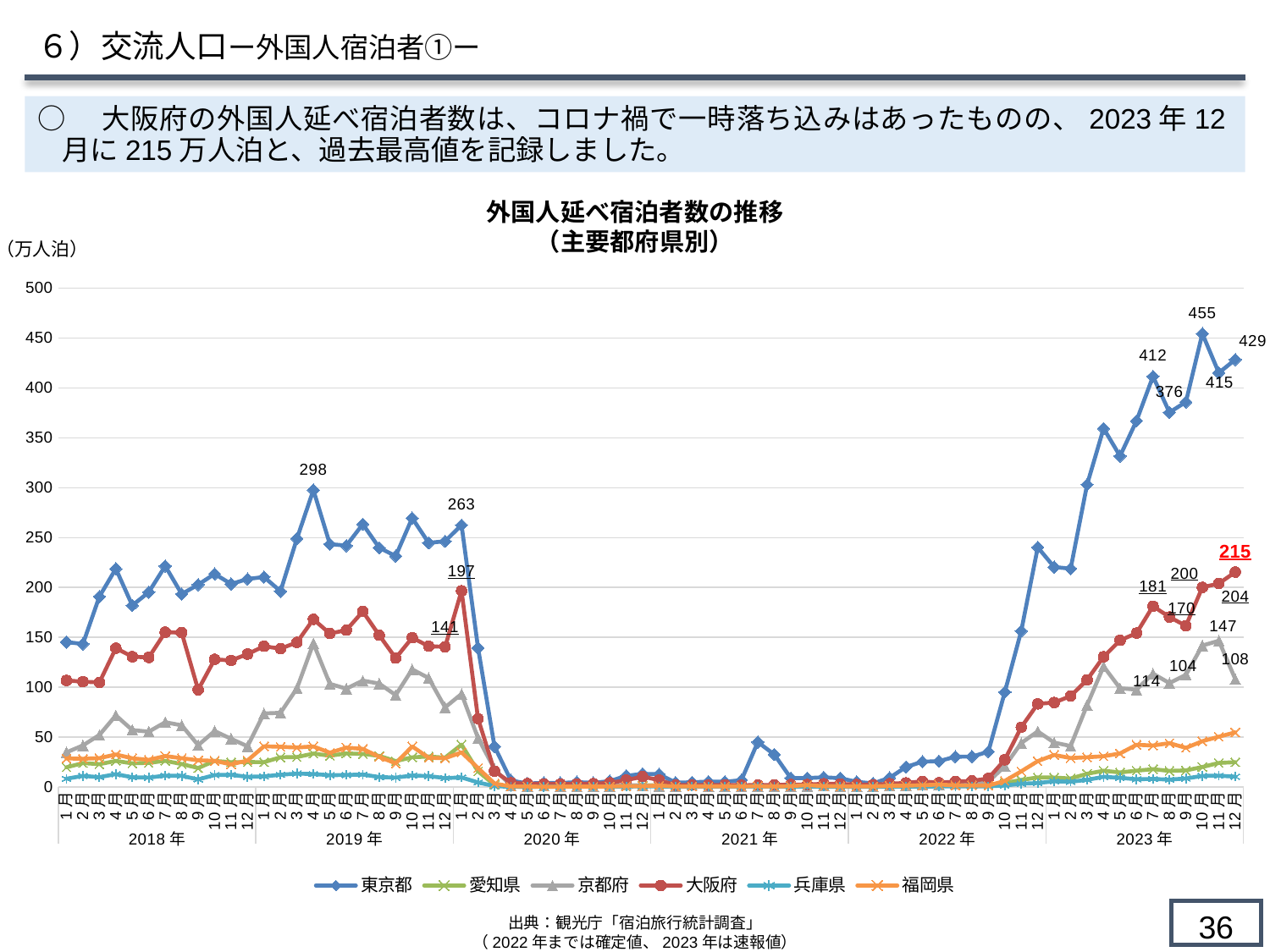

６）交流人口ー外国人宿泊者①ー
○　大阪府の外国人延べ宿泊者数は、コロナ禍で一時落ち込みはあったものの、2023年12月に215万人泊と、過去最高値を記録しました。
外国人延べ宿泊者数の推移
（主要都府県別）
（万人泊）

### Chart

| Category | 東京都 | 愛知県 | 京都府 | 大阪府 | 兵庫県 | 福岡県 |
|---|---|---|---|---|---|---|
| 1月 | 145.292 | 19.74 | 34.722 | 106.815 | 8.288 | 28.616 |
| 2月 | 143.374 | 23.962 | 41.666 | 105.603 | 11.13 | 28.309 |
| 3月 | 190.954 | 22.932 | 52.152 | 104.841 | 9.909 | 28.946 |
| 4月 | 218.865 | 26.13 | 71.737 | 139.146 | 12.909 | 32.575 |
| 5月 | 182.028 | 23.717 | 57.1 | 130.652 | 9.749 | 28.756 |
| 6月 | 195.299 | 24.246 | 55.47 | 129.889 | 9.428 | 27.227 |
| 7月 | 221.574 | 26.217 | 64.911 | 155.172 | 11.379 | 31.029 |
| 8月 | 193.461 | 23.021 | 61.853 | 154.722 | 11.208 | 28.87 |
| 9月 | 202.854 | 19.008 | 41.956 | 97.467 | 7.572 | 26.812 |
| 10月 | 213.661 | 26.183 | 56.081 | 127.971 | 11.996 | 26.2 |
| 11月 | 203.511 | 24.862 | 48.339 | 126.866 | 12.241 | 22.662 |
| 12月 | 208.579 | 25.004 | 40.788 | 133.271 | 10.184 | 26.65 |
| 1月 | 210.575 | 24.923 | 73.78 | 141.117 | 10.64 | 40.868 |
| 2月 | 196.23 | 29.773 | 74.377 | 138.71 | 12.322 | 40.279 |
| 3月 | 249.089 | 30.015 | 98.888 | 144.993 | 13.464 | 39.588 |
| 4月 | 297.769 | 33.487 | 144.023 | 168.134 | 12.977 | 40.66 |
| 5月 | 243.516 | 31.372 | 103.424 | 153.842 | 11.831 | 34.392 |
| 6月 | 242.018 | 33.649 | 98.55 | 157.272 | 12.098 | 39.468 |
| 7月 | 263.527 | 33.198 | 106.682 | 175.947 | 12.519 | 38.228 |
| 8月 | 239.861 | 31.206 | 103.618 | 152.117 | 9.988 | 30.187 |
| 9月 | 231.584 | 25.957 | 92.161 | 129.196 | 9.421 | 23.699 |
| 10月 | 269.678 | 29.771 | 117.896 | 149.659 | 11.515 | 40.683 |
| 11月 | 244.794 | 30.569 | 109.271 | 141.12 | 10.963 | 29.315 |
| 12月 | 246.425 | 29.431 | 79.835 | 140.511 | 8.947 | 28.83 |
| 1月 | 262.6 | 42.455 | 93.279 | 196.67 | 9.596 | 34.683 |
| 2月 | 139.453 | 15.707 | 49.079 | 68.53 | 4.602 | 18.989 |
| 3月 | 40.628 | 2.12 | 17.895 | 15.92 | 0.869 | 3.555 |
| 4月 | 6.59 | 0.378 | 1.32 | 4.22 | 0.19 | 0.567 |
| 5月 | 3.429 | 0.23 | 0.975 | 3.316 | 0.109 | 0.597 |
| 6月 | 4.228 | 0.388 | 1.322 | 3.095 | 0.159 | 0.243 |
| 7月 | 4.043 | 0.637 | 0.989 | 2.919 | 0.308 | 0.371 |
| 8月 | 4.909 | 0.565 | 0.699 | 3.094 | 0.382 | 0.445 |
| 9月 | 4.179 | 0.497 | 0.648 | 3.307 | 0.355 | 0.428 |
| 10月 | 5.883 | 0.594 | 1.079 | 4.151 | 0.38 | 0.571 |
| 11月 | 11.175 | 0.75 | 2.044 | 6.912 | 0.48 | 0.99 |
| 12月 | 13.208 | 1.694 | 1.512 | 10.341 | 0.575 | 0.897 |
| 1月 | 12.831 | 1.801 | 0.949 | 6.973 | 0.58 | 1.489 |
| 2月 | 4.396 | 0.823 | 0.54 | 1.825 | 0.318 | 0.549 |
| 3月 | 4.731 | 0.999 | 2.093 | 2.015 | 0.502 | 0.648 |
| 4月 | 5.447 | 0.875 | 0.558 | 1.826 | 0.373 | 0.559 |
| 5月 | 5.24 | 0.977 | 0.326 | 2.127 | 0.406 | 0.635 |
| 6月 | 6.908 | 0.865 | 0.452 | 1.791 | 0.543 | 0.683 |
| 7月 | 45.082 | 0.698 | 0.765 | 1.976 | 0.68 | 0.823 |
| 8月 | 32.542 | 0.717 | 0.783 | 2.045 | 0.547 | 0.548 |
| 9月 | 8.982 | 0.599 | 0.542 | 2.501 | 0.42 | 0.898 |
| 10月 | 8.93 | 0.55 | 0.997 | 2.504 | 0.387 | 1.941 |
| 11月 | 9.74 | 1.021 | 1.531 | 3.24 | 0.312 | 0.878 |
| 12月 | 8.82 | 0.911 | 1.021 | 3.116 | 0.276 | 0.778 |
| 1月 | 5.178 | 0.635 | 0.544 | 2.461 | 0.155 | 0.616 |
| 2月 | 3.655 | 0.644 | 0.405 | 2.314 | 0.12 | 0.579 |
| 3月 | 9.21 | 1.165 | 1.426 | 3.277 | 0.212 | 1.287 |
| 4月 | 20.105 | 1.587 | 1.411 | 4.131 | 0.437 | 1.38 |
| 5月 | 25.376 | 2.06 | 2.462 | 5.677 | 0.446 | 1.853 |
| 6月 | 25.905 | 1.425 | 2.199 | 4.209 | 0.47 | 2.48 |
| 7月 | 30.369 | 1.934 | 3.243 | 5.555 | 0.614 | 1.674 |
| 8月 | 30.499 | 1.827 | 3.702 | 6.097 | 0.665 | 1.59 |
| 9月 | 35.415 | 2.24 | 5.261 | 8.659 | 0.662 | 1.425 |
| 10月 | 95.126 | 4.027 | 20.849 | 27.309 | 1.518 | 6.118 |
| 11月 | 156.453 | 7.07 | 44.088 | 59.94 | 3.277 | 15.718 |
| 12月 | 240.268 | 9.634 | 55.742 | 83.341 | 3.992 | 25.923 |
| 1月 | 220.522 | 9.509 | 44.491 | 84.684 | 5.733 | 32.151 |
| 2月 | 218.953 | 8.541 | 41.125 | 91.143 | 5.293 | 29.052 |
| 3月 | 303.261 | 13.244 | 82.064 | 107.496 | 7.201 | 29.829 |
| 4月 | 359.508 | 16.322 | 120.918 | 130.563 | 10.23 | 30.827 |
| 5月 | 331.799 | 14.617 | 99.034 | 147.015 | 9.195 | 33.635 |
| 6月 | 367.102 | 16.37 | 97.589 | 154.241 | 7.811 | 42.34 |
| 7月 | 411.696 | 17.873 | 113.636 | 181.269 | 8.066 | 41.605 |
| 8月 | 375.573 | 16.143 | 104.181 | 170.402 | 7.455 | 43.975 |
| 9月 | 386.008 | 16.681 | 112.421 | 161.571 | 8.559 | 39.265 |
| 10月 | 454.538 | 20.075 | 141.792 | 200.152 | 11.164 | 45.937 |
| 11月 | 415.219 | 24.133 | 146.617 | 204.08 | 11.369 | 50.403 |
| 12月 | 428.59 | 24.932 | 108.091 | 215.469 | 10.407 | 54.78 |
36
出典：観光庁「宿泊旅行統計調査」
（2022年までは確定値、2023年は速報値）